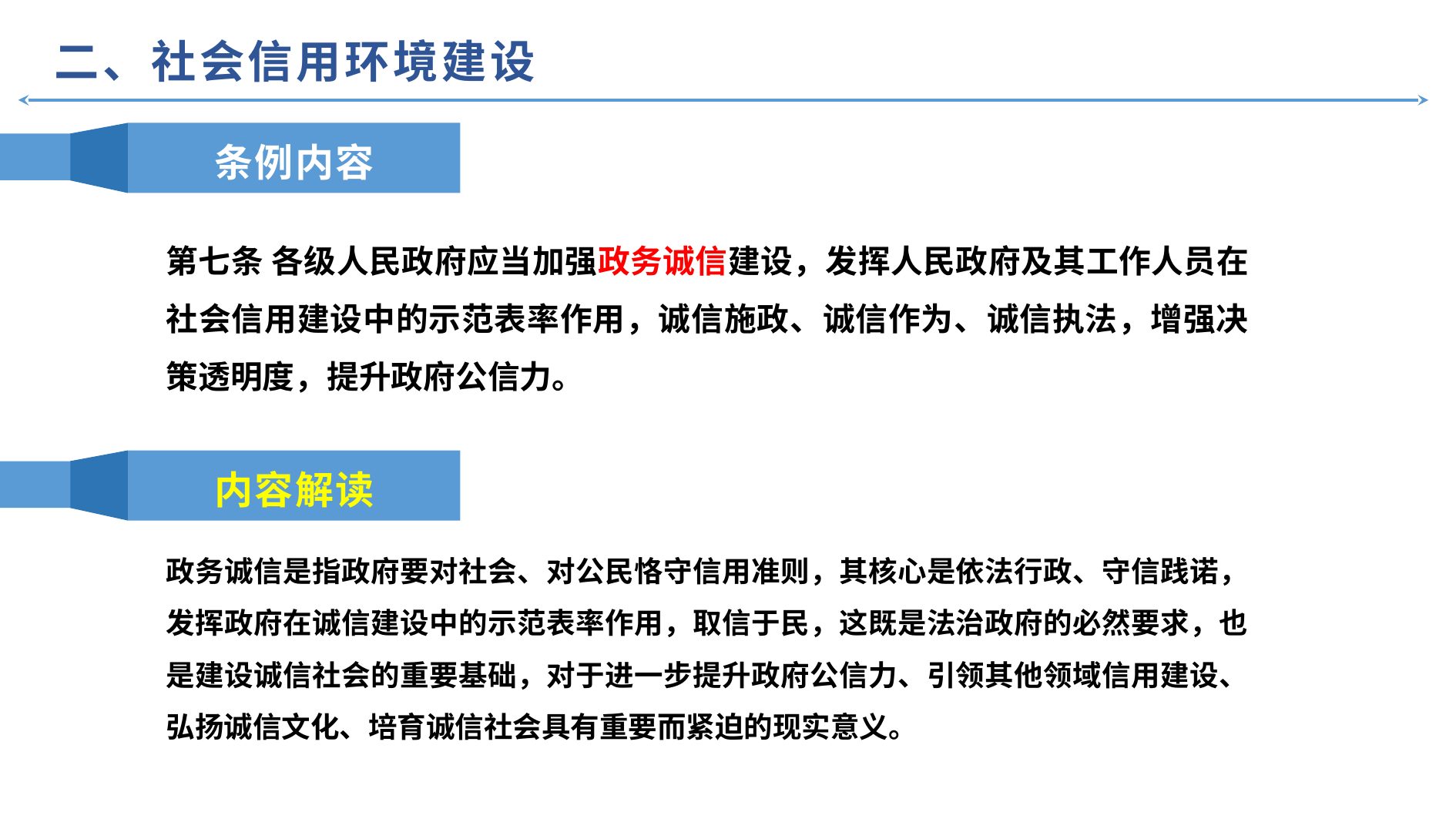

二、社会信用环境建设
条例内容

第七条 各级人民政府应当加强政务诚信建设，发挥人民政府及其工作人员在社会信用建设中的示范表率作用，诚信施政、诚信作为、诚信执法，增强决策透明度，提升政府公信力。
内容解读

政务诚信是指政府要对社会、对公民恪守信用准则，其核心是依法行政、守信践诺，发挥政府在诚信建设中的示范表率作用，取信于民，这既是法治政府的必然要求，也是建设诚信社会的重要基础，对于进一步提升政府公信力、引领其他领域信用建设、弘扬诚信文化、培育诚信社会具有重要而紧迫的现实意义。